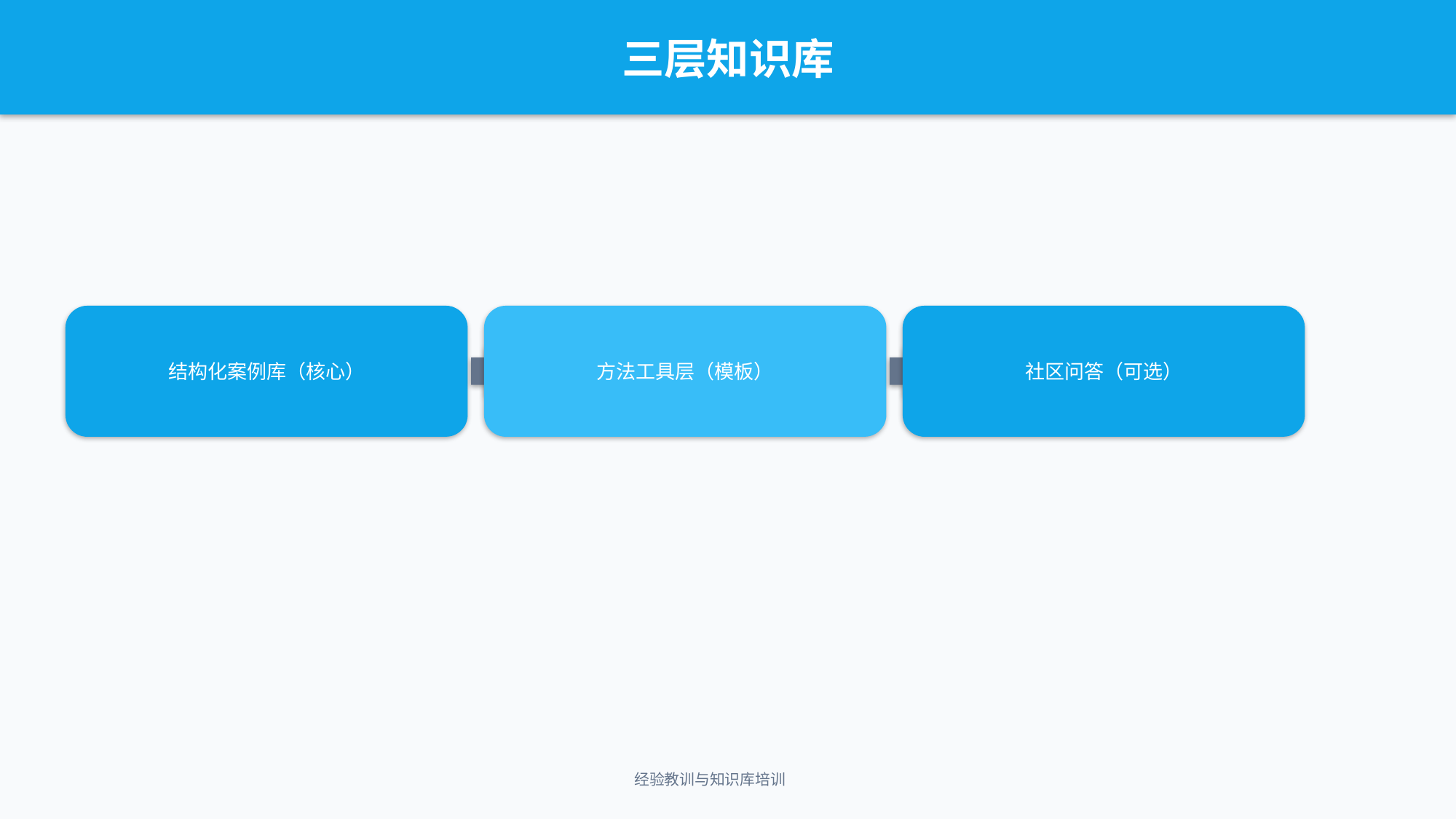

三层知识库
结构化案例库（核心）
方法工具层（模板）
社区问答（可选）

经验教训与知识库培训